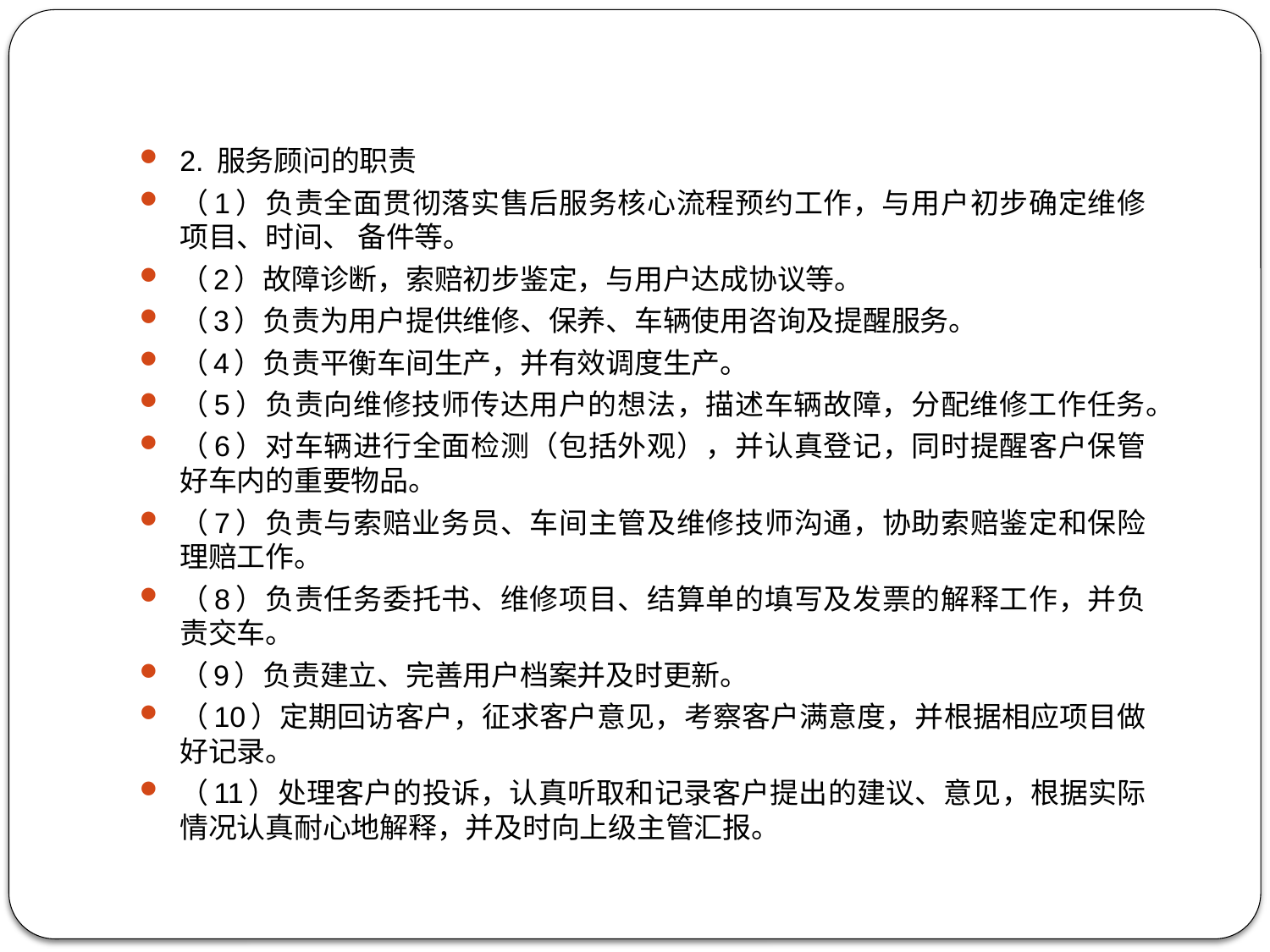

2. 服务顾问的职责
（1）负责全面贯彻落实售后服务核心流程预约工作，与用户初步确定维修项目、时间、 备件等。
（2）故障诊断，索赔初步鉴定，与用户达成协议等。
（3）负责为用户提供维修、保养、车辆使用咨询及提醒服务。
（4）负责平衡车间生产，并有效调度生产。
（5）负责向维修技师传达用户的想法，描述车辆故障，分配维修工作任务。
（6）对车辆进行全面检测（包括外观），并认真登记，同时提醒客户保管好车内的重要物品。
（7）负责与索赔业务员、车间主管及维修技师沟通，协助索赔鉴定和保险理赔工作。
（8）负责任务委托书、维修项目、结算单的填写及发票的解释工作，并负责交车。
（9）负责建立、完善用户档案并及时更新。
（10）定期回访客户，征求客户意见，考察客户满意度，并根据相应项目做好记录。
（11）处理客户的投诉，认真听取和记录客户提出的建议、意见，根据实际情况认真耐心地解释，并及时向上级主管汇报。